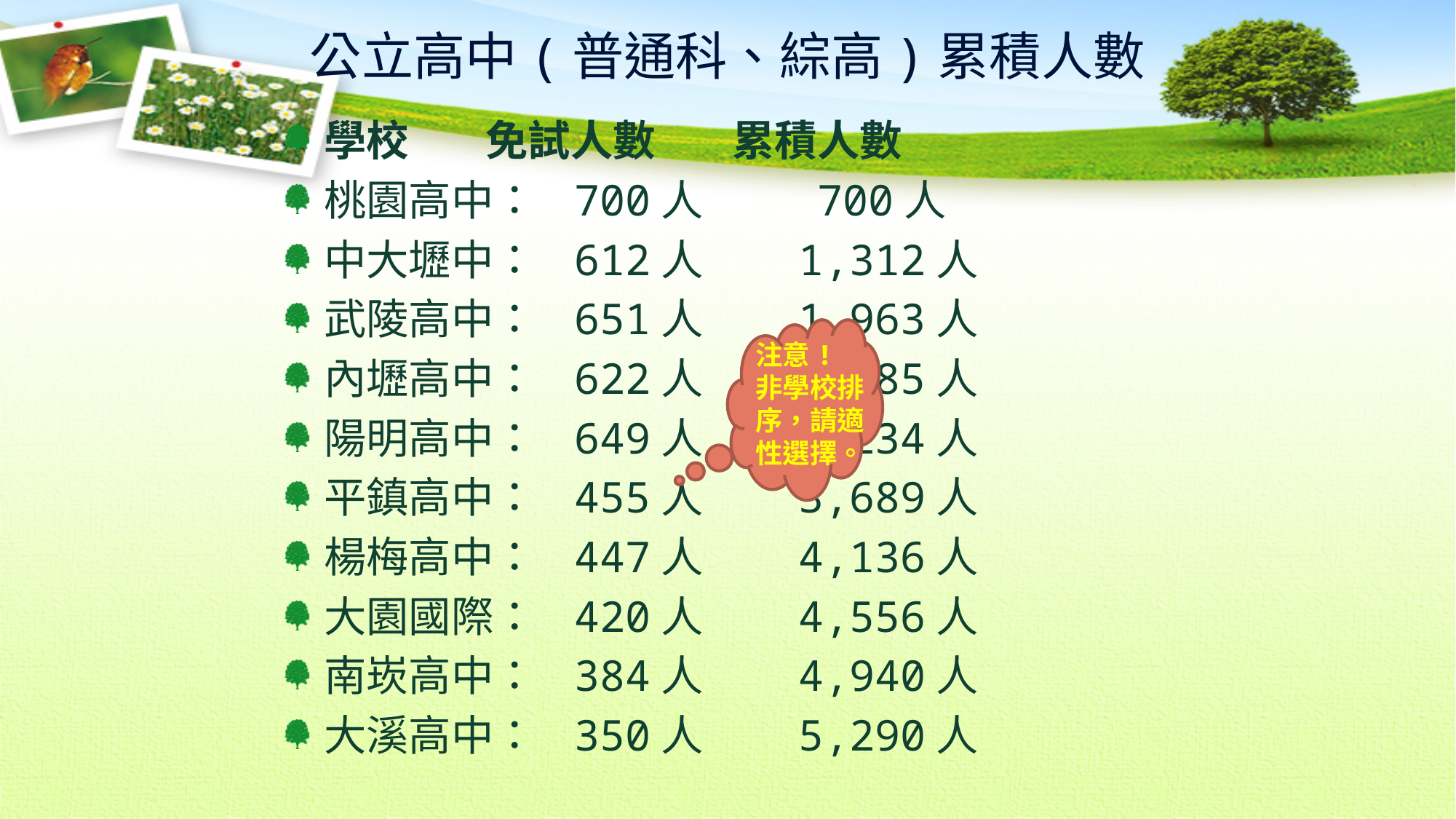

公立高中(普通科、綜高)累積人數
學校        免試人數        累積人數
桃園高中：   700人           700人
中大壢中：   612人         1,312人
武陵高中：   651人         1,963人
內壢高中：   622人         2,585人
陽明高中：   649人         3,234人
平鎮高中：   455人         3,689人
楊梅高中：   447人         4,136人
大園國際：   420人         4,556人
南崁高中：   384人         4,940人
大溪高中：   350人         5,290人

注意!
非學校排序，請適性選擇。